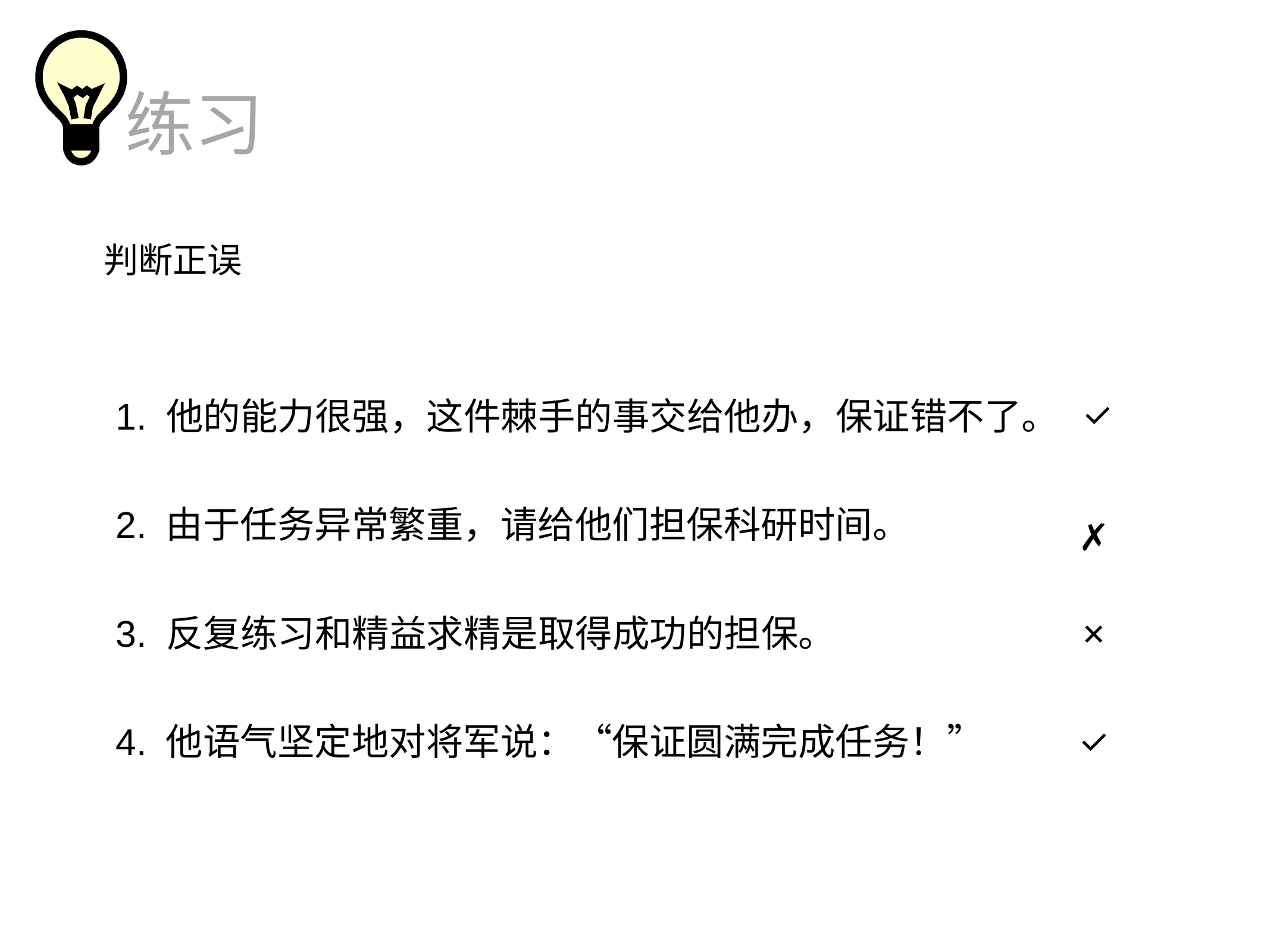

练习
判断正误
1. 他的能力很强，这件棘手的事交给他办，保证错不了。
✓
2. 由于任务异常繁重，请给他们担保科研时间。
✗
3. 反复练习和精益求精是取得成功的担保。
✗
4. 他语气坚定地对将军说：“保证圆满完成任务！”
✓